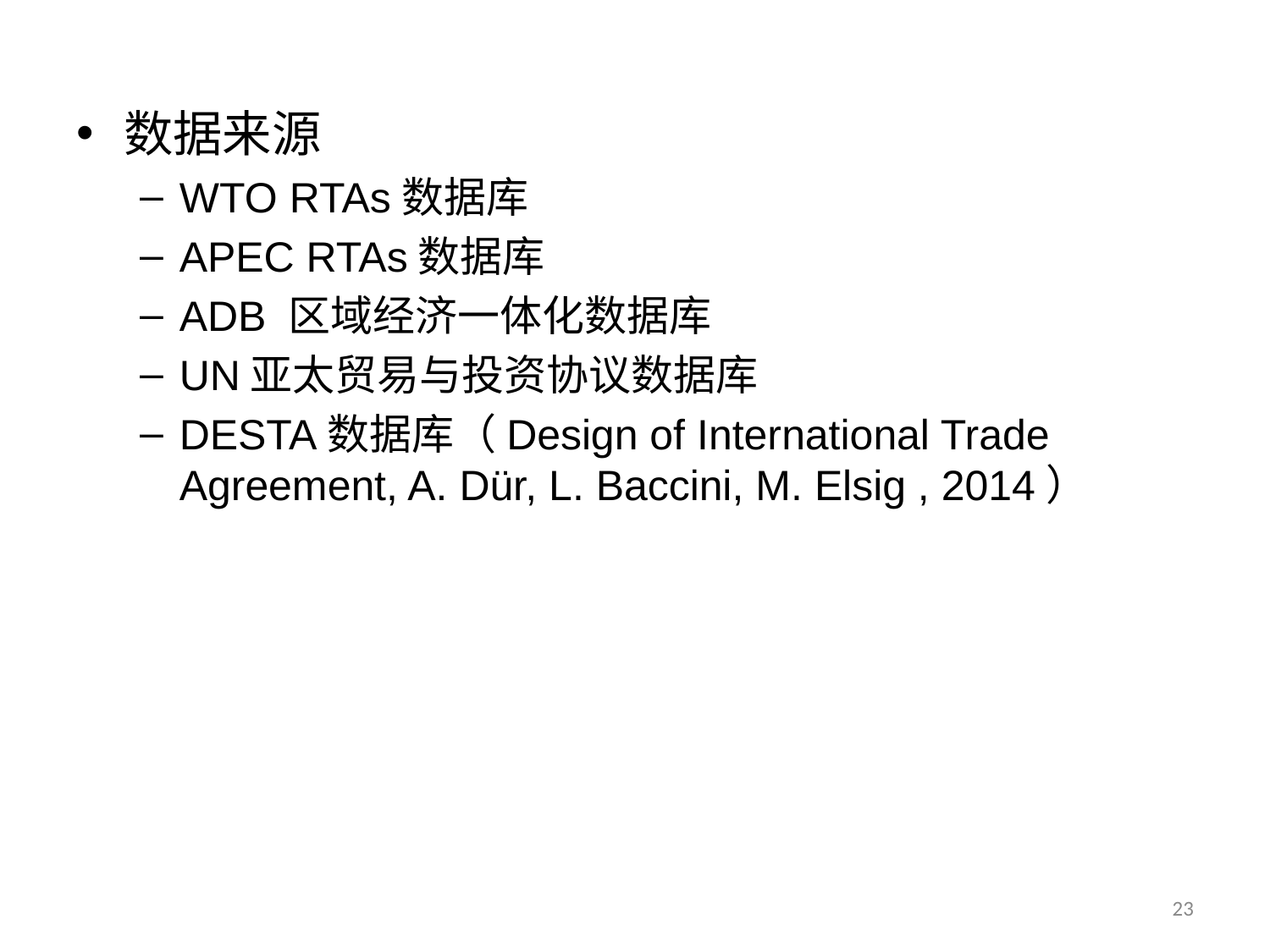

数据来源
WTO RTAs数据库
APEC RTAs数据库
ADB 区域经济一体化数据库
UN亚太贸易与投资协议数据库
DESTA数据库（Design of International Trade Agreement, A. Dür, L. Baccini, M. Elsig , 2014）

23